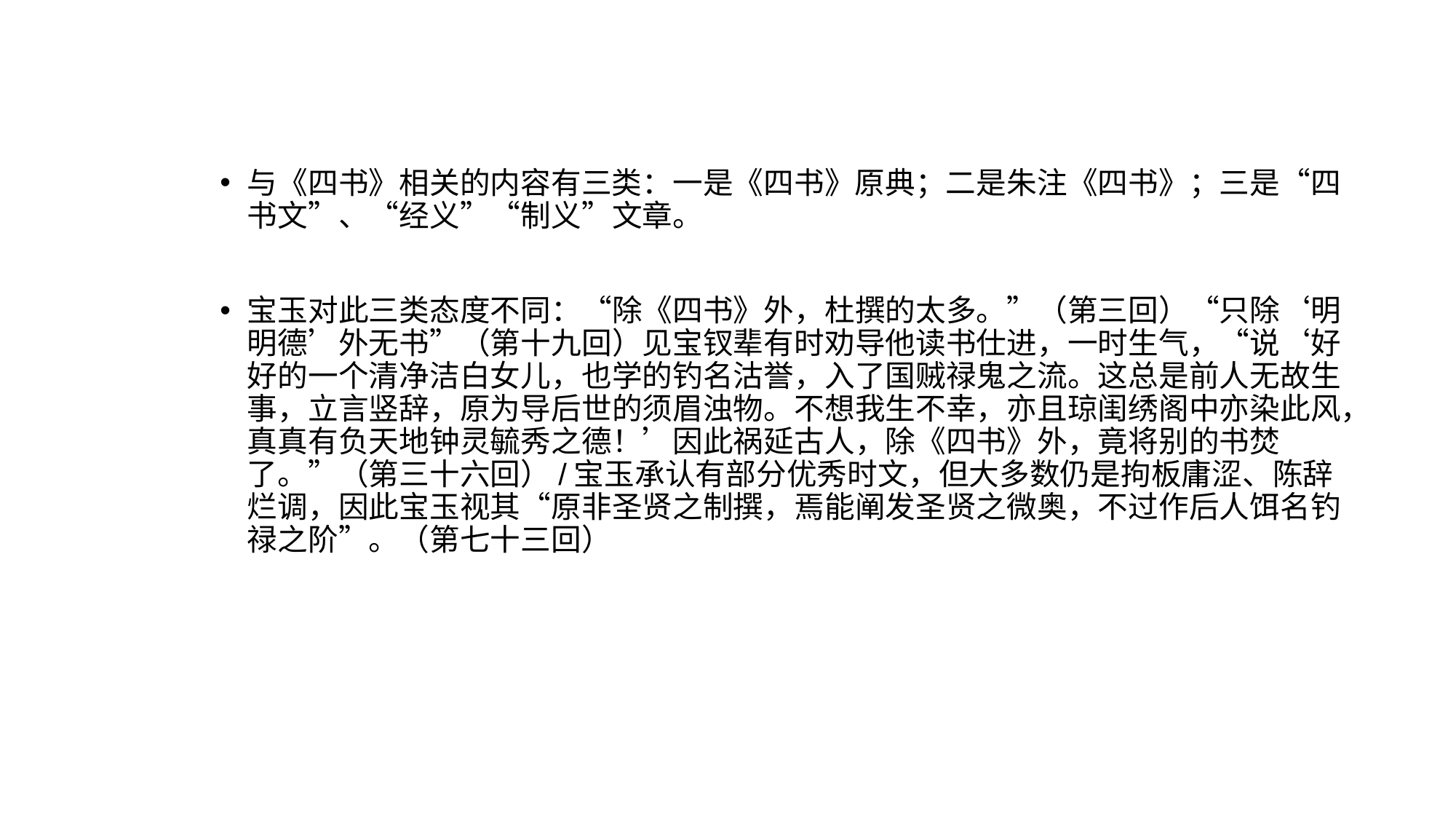

与《四书》相关的内容有三类：一是《四书》原典；二是朱注《四书》；三是“四书文”、“经义”“制义”文章。

宝玉对此三类态度不同：“除《四书》外，杜撰的太多。”（第三回）“只除‘明明德’外无书”（第十九回）见宝钗辈有时劝导他读书仕进，一时生气，“说‘好好的一个清净洁白女儿，也学的钓名沽誉，入了国贼禄鬼之流。这总是前人无故生事，立言竖辞，原为导后世的须眉浊物。不想我生不幸，亦且琼闺绣阁中亦染此风，真真有负天地钟灵毓秀之德！’因此祸延古人，除《四书》外，竟将别的书焚了。”（第三十六回）/宝玉承认有部分优秀时文，但大多数仍是拘板庸涩、陈辞烂调，因此宝玉视其“原非圣贤之制撰，焉能阐发圣贤之微奥，不过作后人饵名钓禄之阶”。（第七十三回）